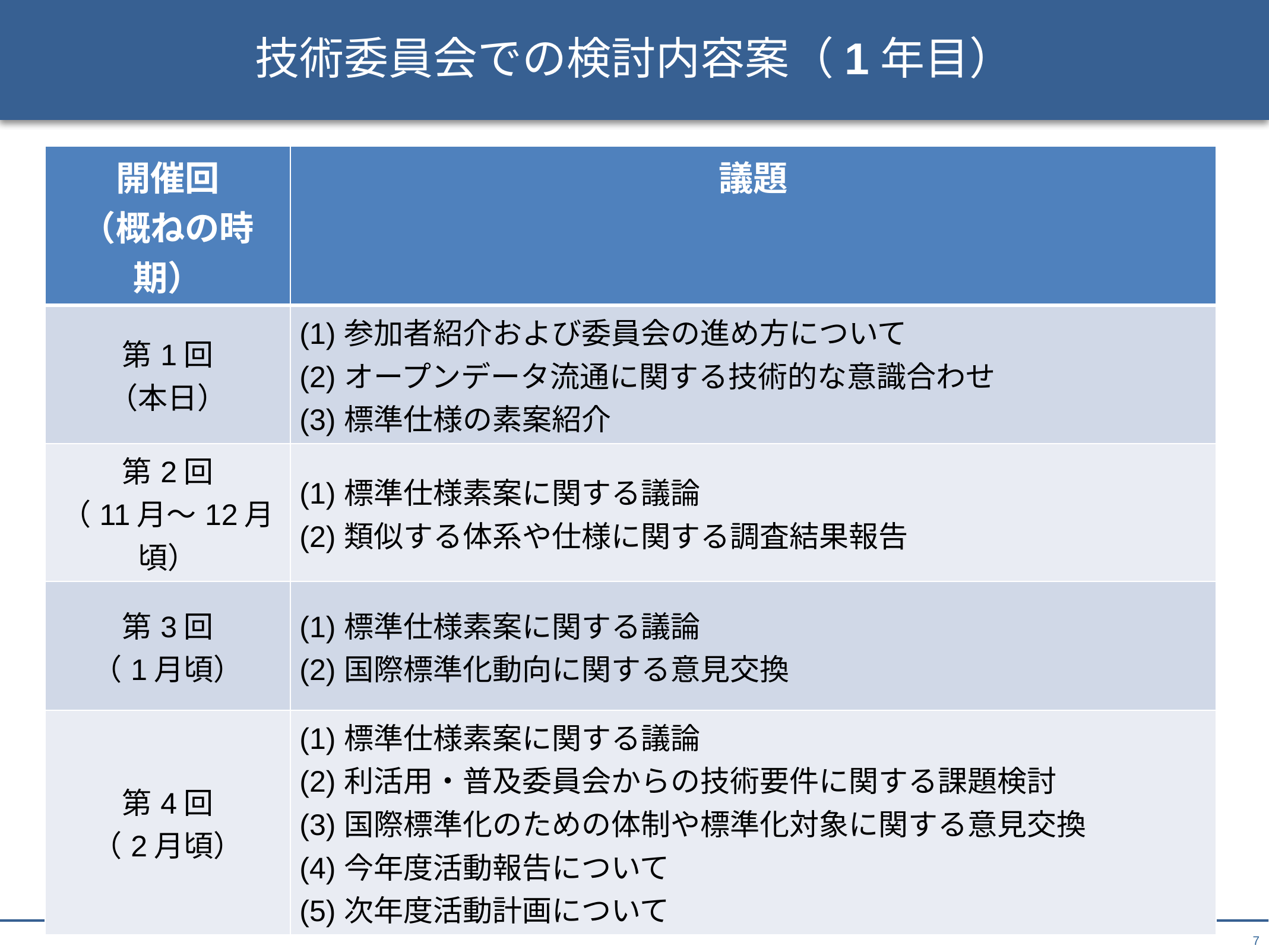

# 技術委員会での検討内容案（1年目）
| 開催回 （概ねの時期） | 議題 |
| --- | --- |
| 第1回 （本日） | 参加者紹介および委員会の進め方について オープンデータ流通に関する技術的な意識合わせ 標準仕様の素案紹介 |
| 第2回 （11月～12月頃） | 標準仕様素案に関する議論 類似する体系や仕様に関する調査結果報告 |
| 第3回 （1月頃） | 標準仕様素案に関する議論 国際標準化動向に関する意見交換 |
| 第4回 （2月頃） | 標準仕様素案に関する議論 利活用・普及委員会からの技術要件に関する課題検討 国際標準化のための体制や標準化対象に関する意見交換 今年度活動報告について 次年度活動計画について |
7